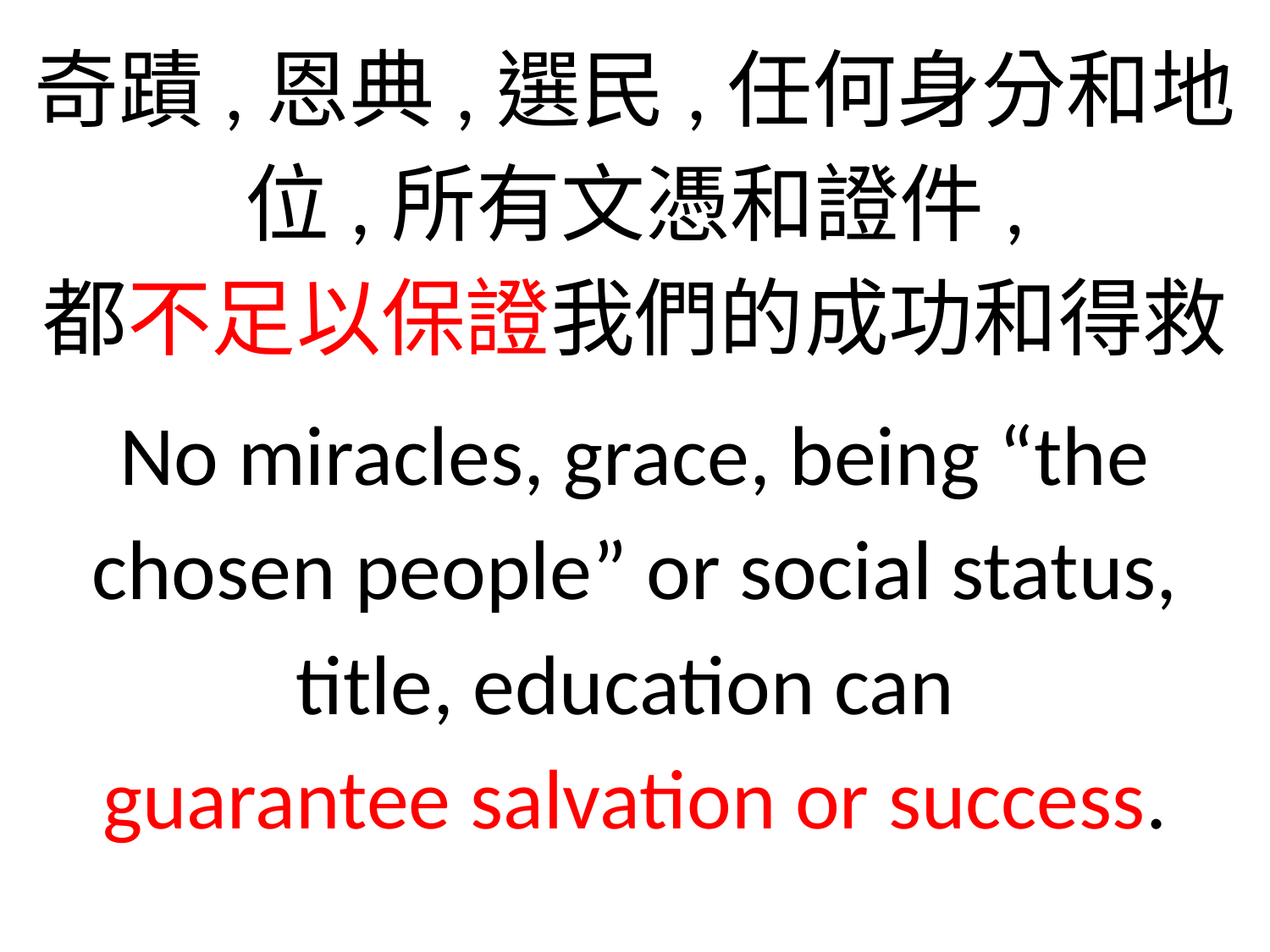

奇蹟,恩典,選民,任何身分和地位,所有文憑和證件,
都不足以保證我們的成功和得救
No miracles, grace, being “the chosen people” or social status, title, education can
guarantee salvation or success.